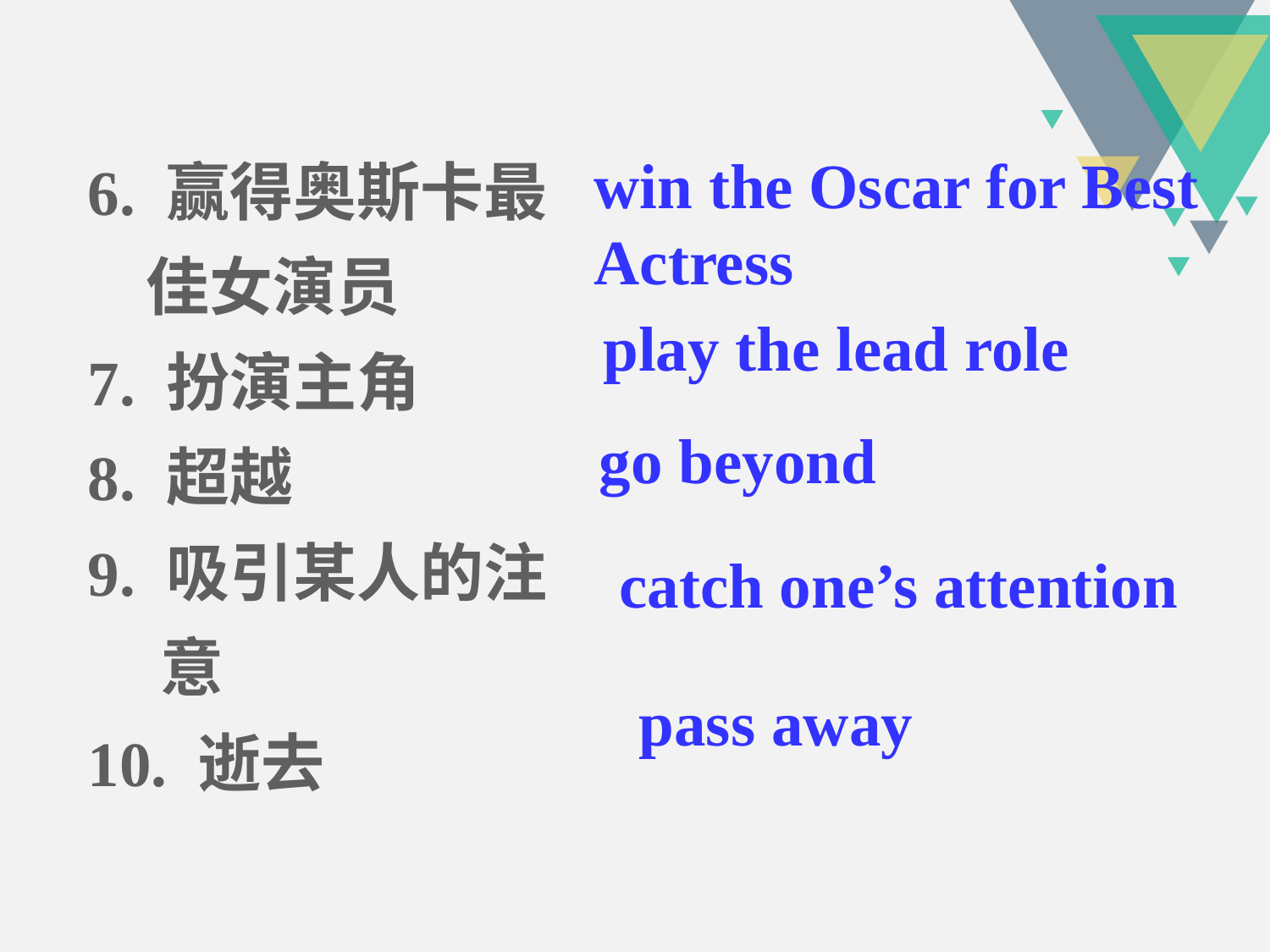

6. 赢得奥斯卡最
   佳女演员
7. 扮演主角
8. 超越
9. 吸引某人的注
    意
10. 逝去
win the Oscar for Best Actress
play the lead role
go beyond
catch one’s attention
pass away